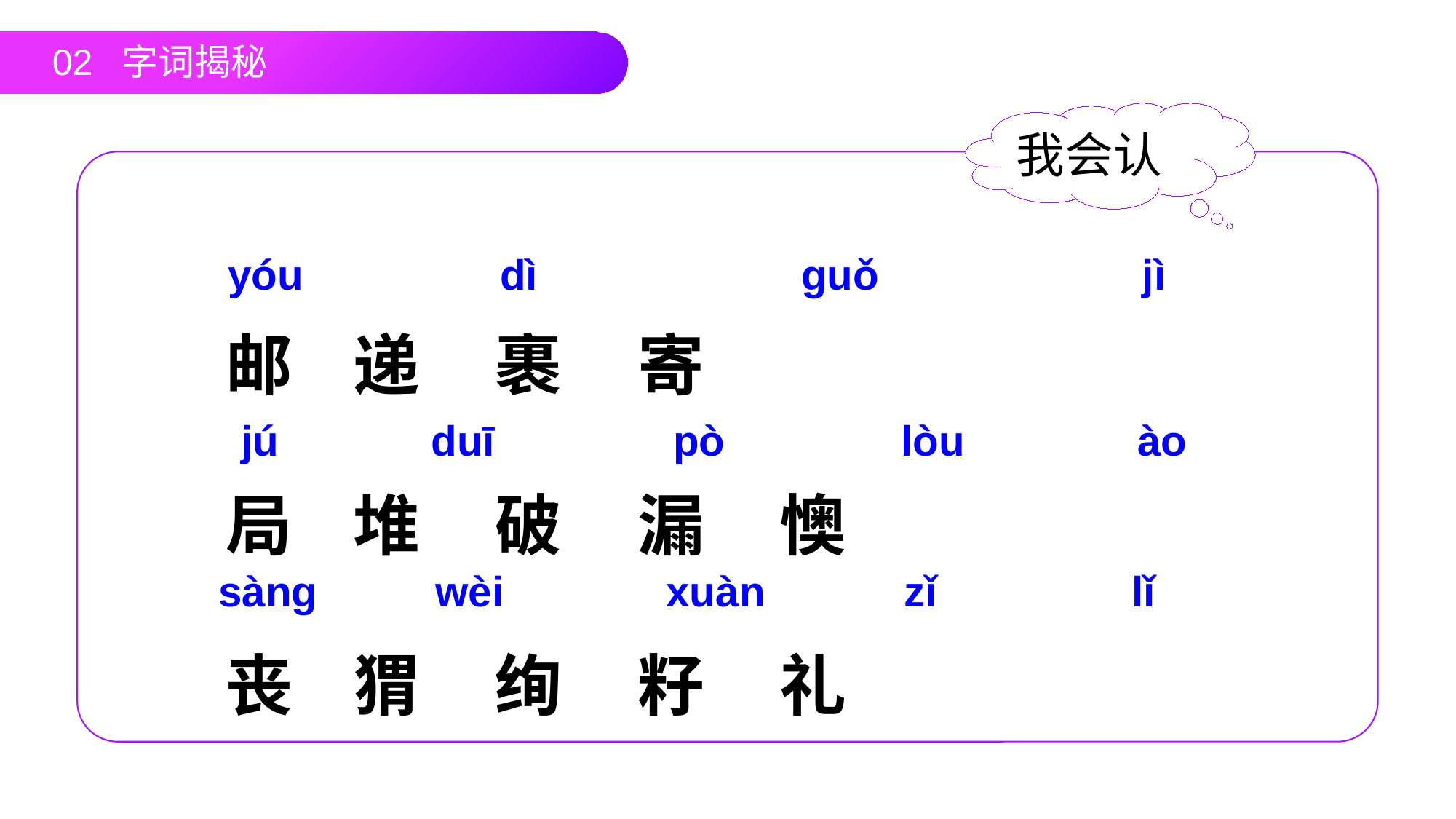

02  字词揭秘
我会认
邮    递     裹     寄
局    堆     破     漏     懊
丧    猬     绚     籽     礼
yóu
dì
ɡuǒ
 jì
jú
duī
pò
lòu
ào
sànɡ
wèi
xuàn
zǐ
lǐ